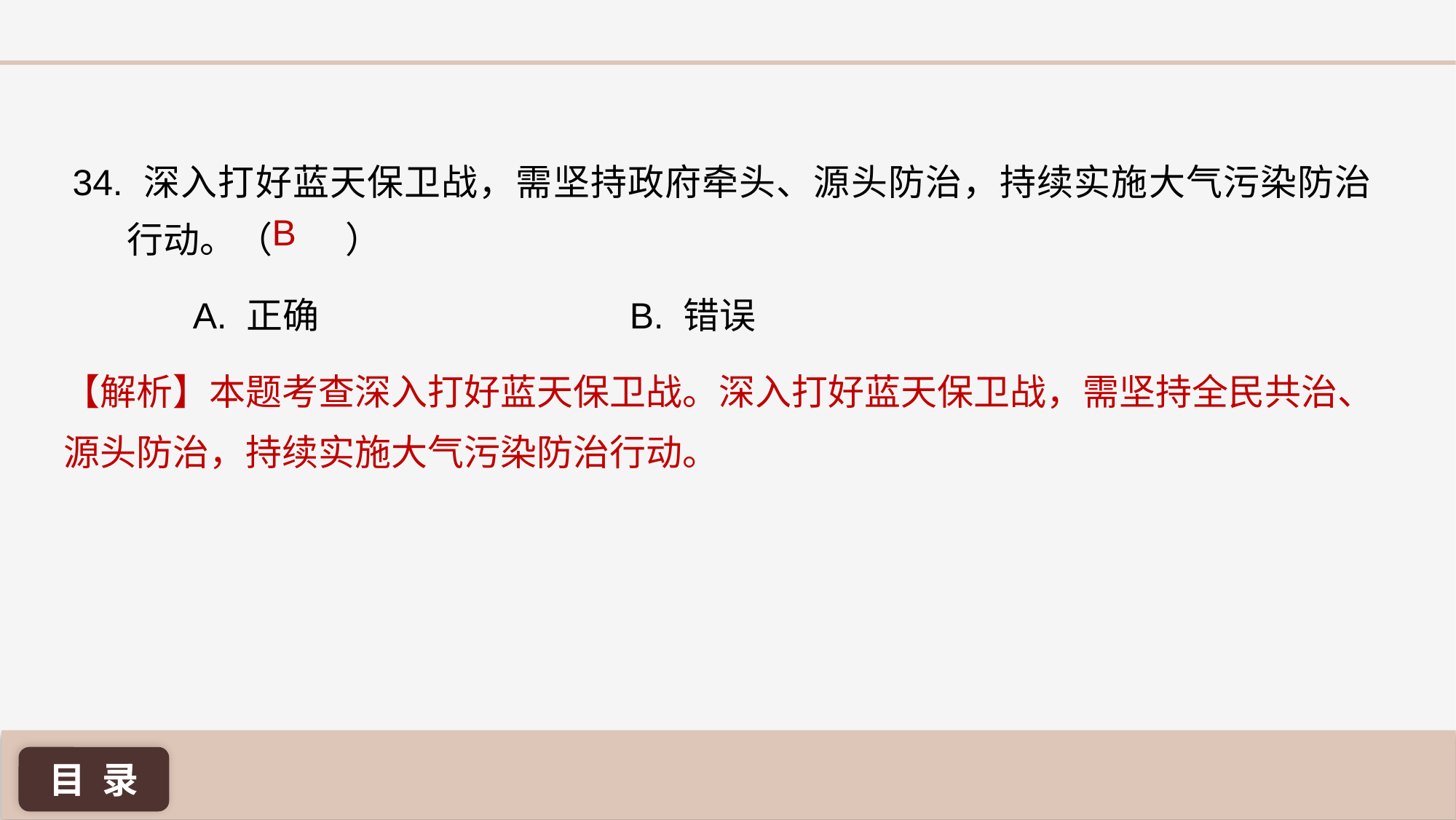

34. 深入打好蓝天保卫战，需坚持政府牵头、源头防治，持续实施大气污染防治行动。（ 	）
B
A. 正确 			B. 错误
【解析】本题考查深入打好蓝天保卫战。深入打好蓝天保卫战，需坚持全民共治、源头防治，持续实施大气污染防治行动。